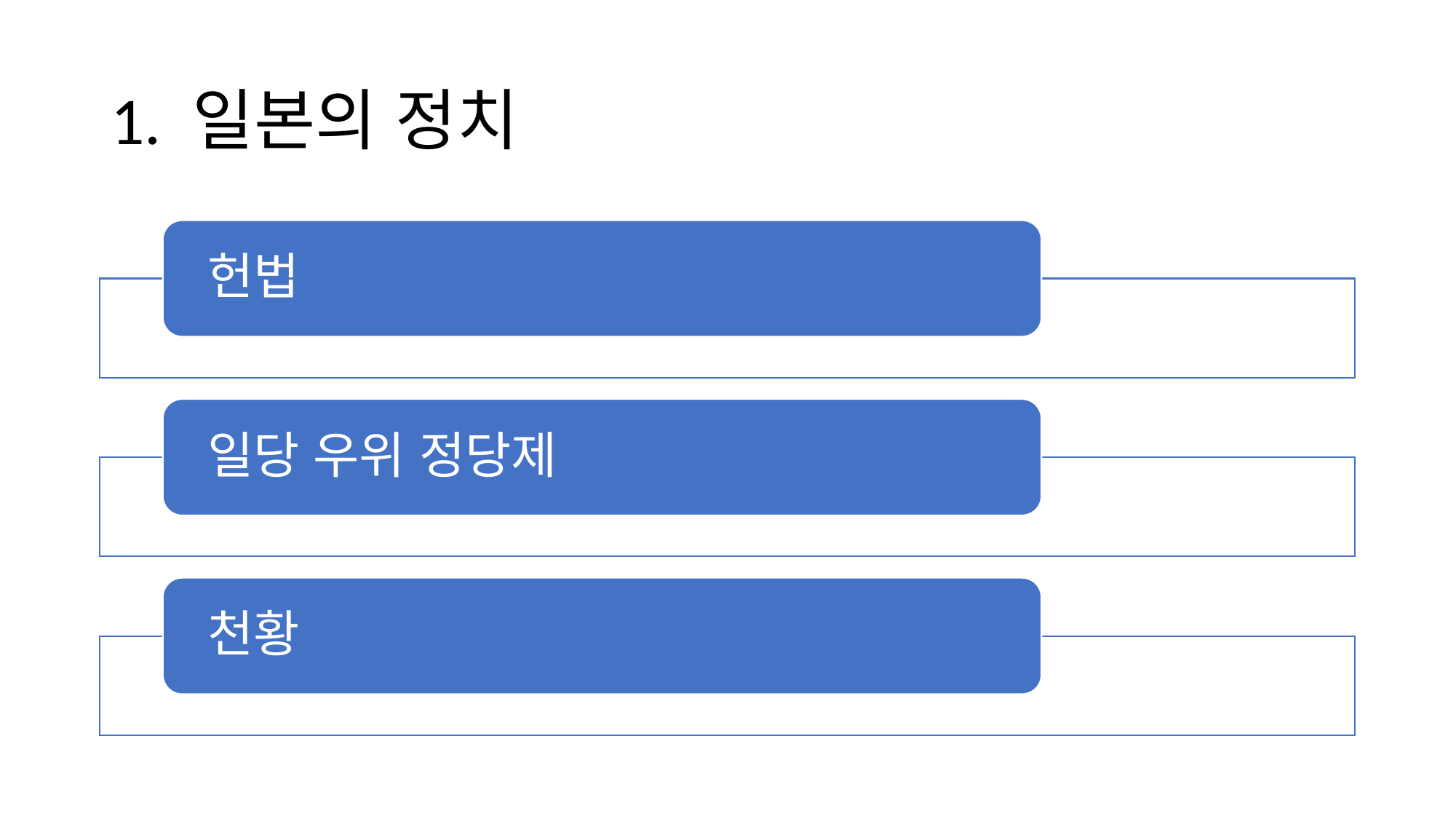

# 1. 일본의 정치
헌법
일당 우위 정당제
천황